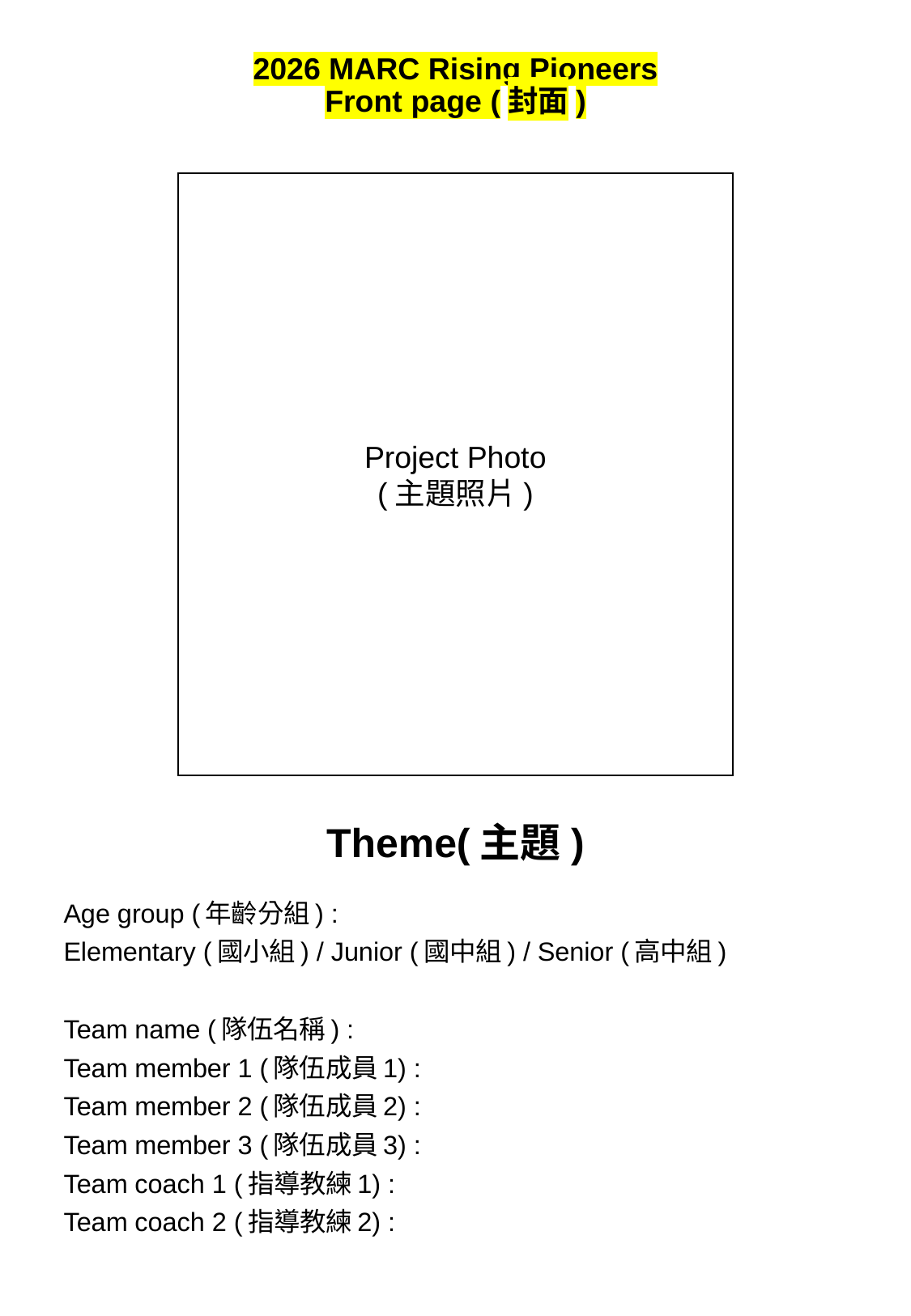

# 2026 MARC Rising Pioneers Front page (封面)
Project Photo
(主題照片)
Theme(主題)
Age group (年齡分組) :
Elementary (國小組) / Junior (國中組) / Senior (高中組)

Team name (隊伍名稱) :
Team member 1 (隊伍成員1) :
Team member 2 (隊伍成員2) :
Team member 3 (隊伍成員3) :
Team coach 1 (指導教練1) :
Team coach 2 (指導教練2) :